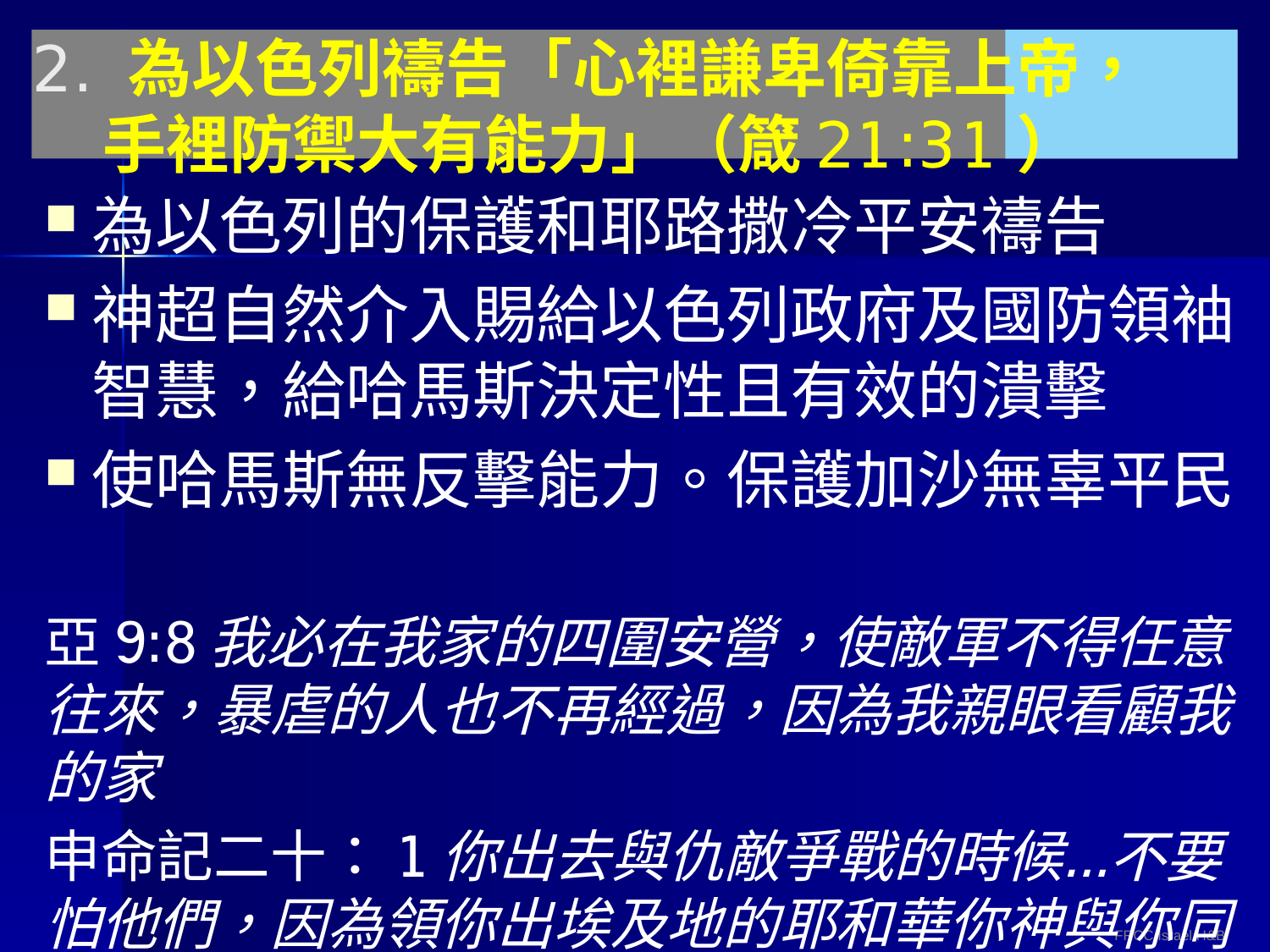

# 2. 為以色列禱告「心裡謙卑倚靠上帝，手裡防禦大有能力」（箴21:31）
為以色列的保護和耶路撒冷平安禱告
神超自然介入賜給以色列政府及國防領袖智慧，給哈馬斯決定性且有效的潰擊
使哈馬斯無反擊能力。保護加沙無辜平民

亞9:8我必在我家的四圍安營，使敵軍不得任意往來，暴虐的人也不再經過，因為我親眼看顧我的家
申命記二十：1你出去與仇敵爭戰的時候…不要怕他們，因為領你出埃及地的耶和華你神與你同在